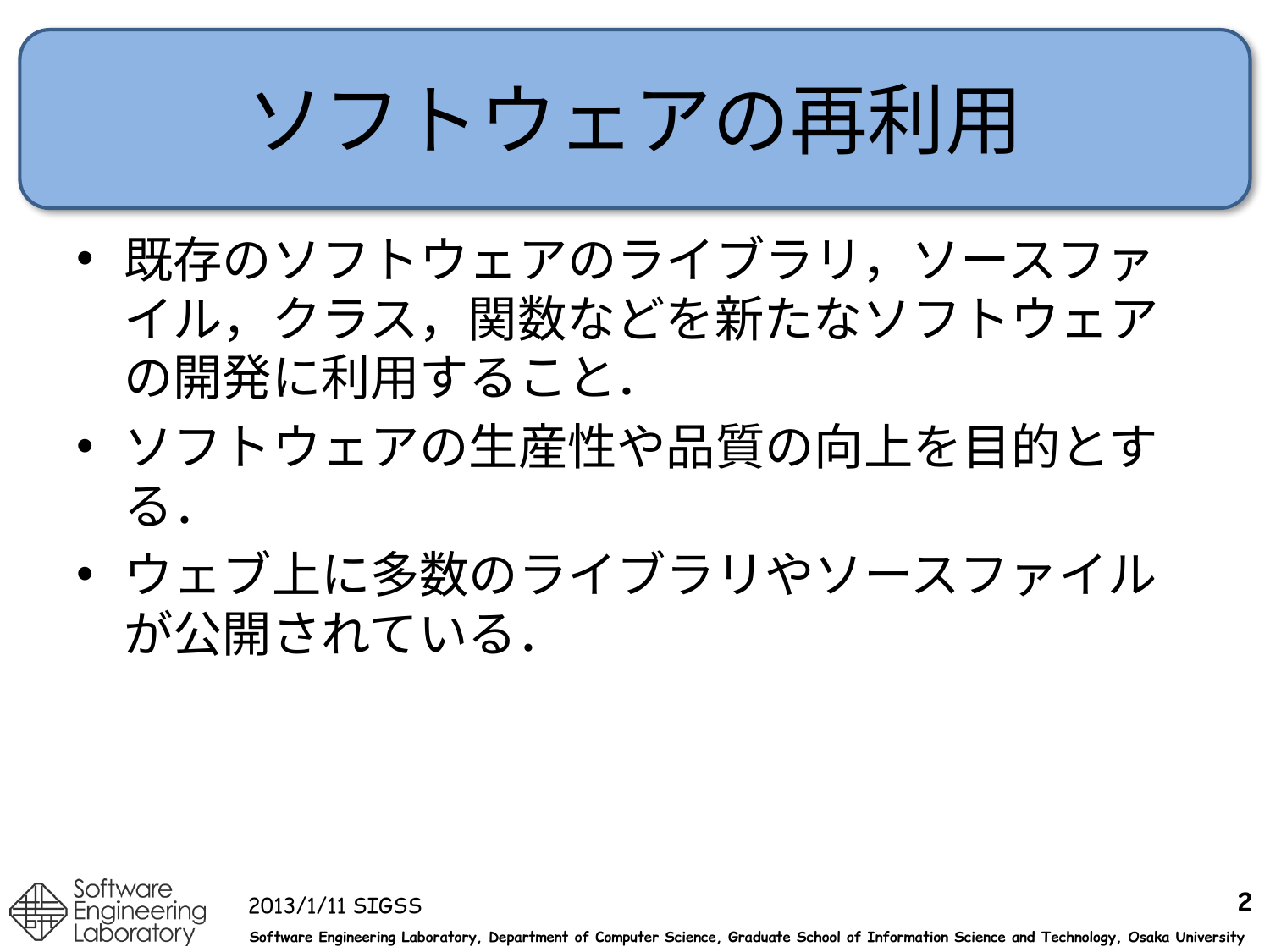

# ソフトウェアの再利用
既存のソフトウェアのライブラリ，ソースファイル，クラス，関数などを新たなソフトウェアの開発に利用すること．
ソフトウェアの生産性や品質の向上を目的とする．
ウェブ上に多数のライブラリやソースファイルが公開されている．
2
2013/1/11 SIGSS